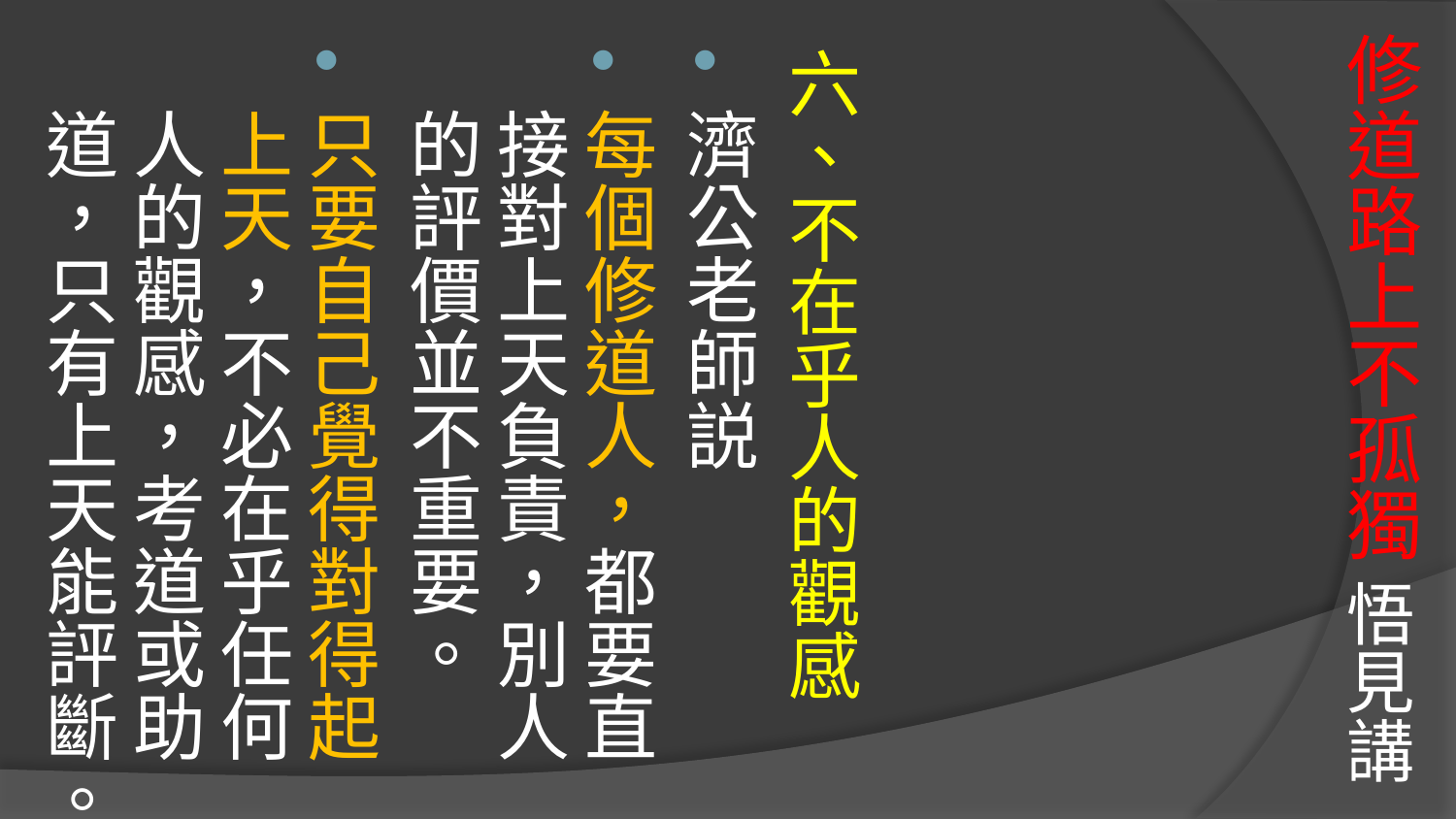

# 修道路上不孤獨 悟見講
六、不在乎人的觀感
濟公老師説
每個修道人，都要直接對上天負責，別人的評價並不重要。
只要自己覺得對得起上天，不必在乎任何人的觀感，考道或助道，只有上天能評斷。